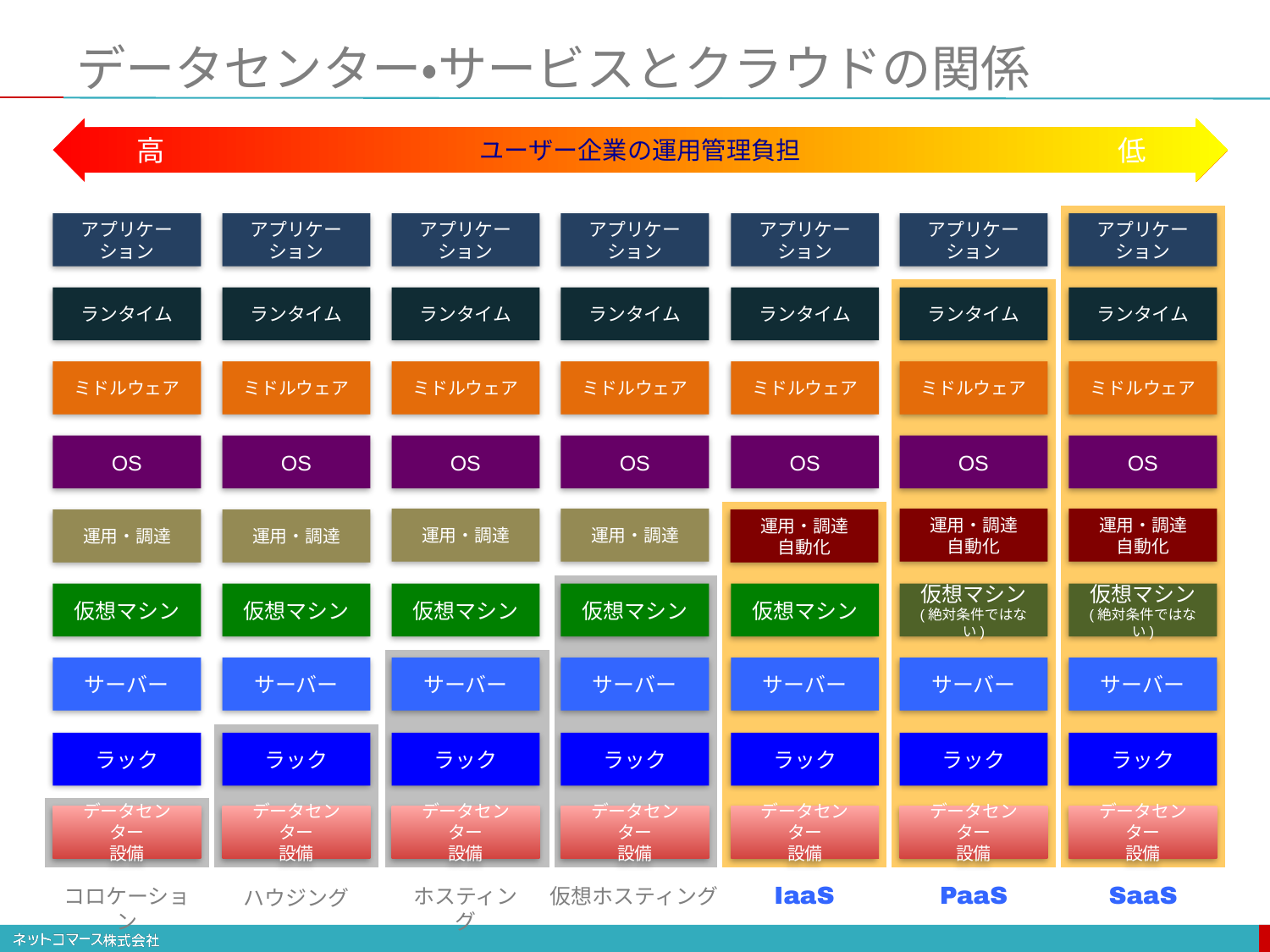

# データセンター・サービスとクラウドの関係
ユーザー企業の運用管理負担
高
低

アプリケーション
アプリケーション
アプリケーション
アプリケーション
アプリケーション
アプリケーション
アプリケーション

ランタイム
ランタイム
ランタイム
ランタイム
ランタイム
ランタイム
ランタイム
ミドルウェア
ミドルウェア
ミドルウェア
ミドルウェア
ミドルウェア
ミドルウェア
ミドルウェア
OS
OS
OS
OS
OS
OS
OS

運用・調達
運用・調達
運用・調達
自動化
運用・調達
自動化
運用・調達
運用・調達
運用・調達
自動化

仮想マシン
仮想マシン
仮想マシン
仮想マシン
仮想マシン
仮想マシン
(絶対条件ではない)
仮想マシン
(絶対条件ではない)

サーバー
サーバー
サーバー
サーバー
サーバー
サーバー
サーバー

ラック
ラック
ラック
ラック
ラック
ラック
ラック

データセンター
設備
データセンター
設備
データセンター
設備
データセンター
設備
データセンター
設備
データセンター
設備
データセンター
設備
IaaS
PaaS
SaaS
コロケーション
ホスティング
仮想ホスティング
ハウジング